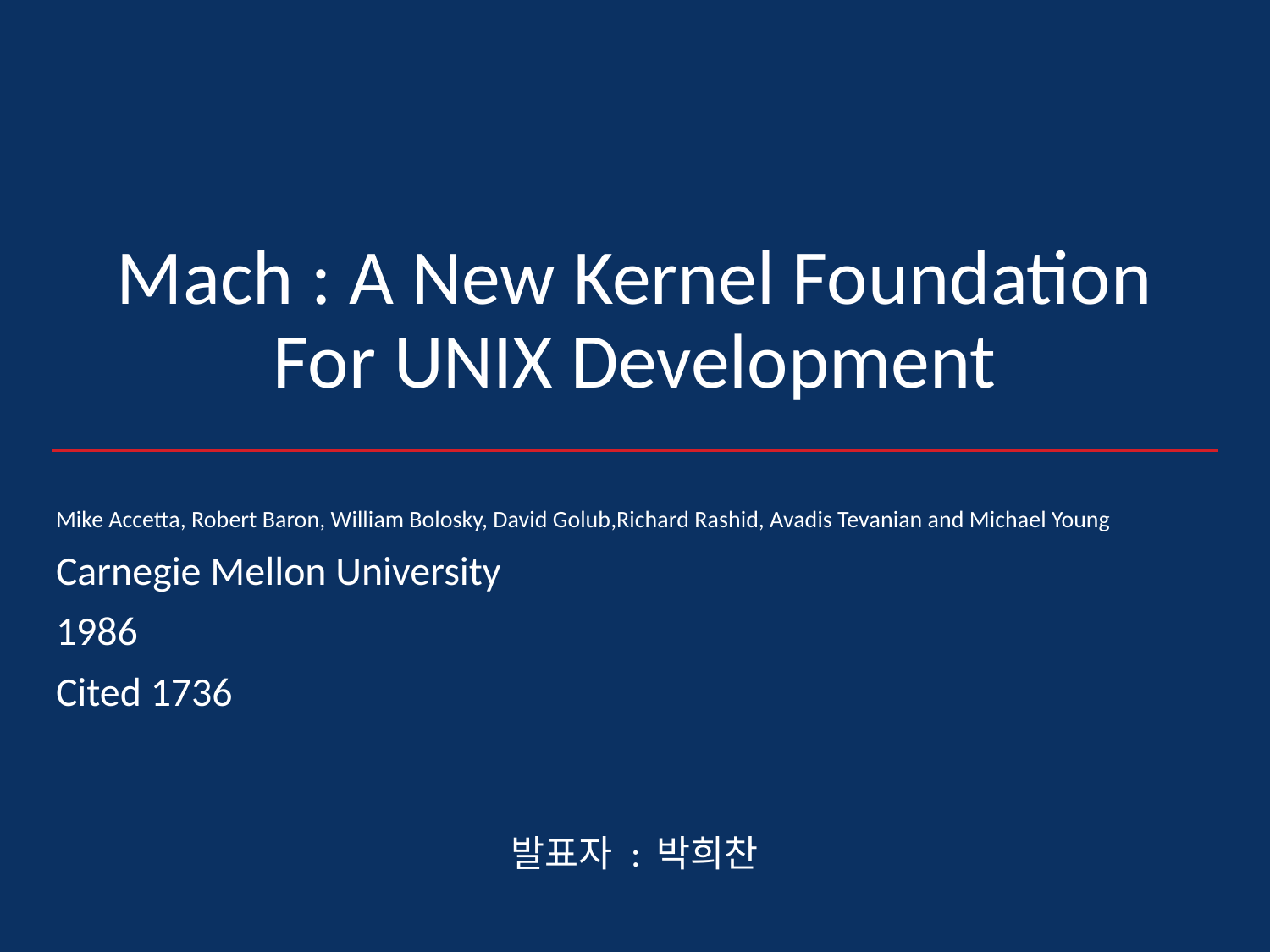

# Mach : A New Kernel Foundation For UNIX Development
Mike Accetta, Robert Baron, William Bolosky, David Golub,Richard Rashid, Avadis Tevanian and Michael Young
Carnegie Mellon University
1986
Cited 1736
발표자 : 박희찬